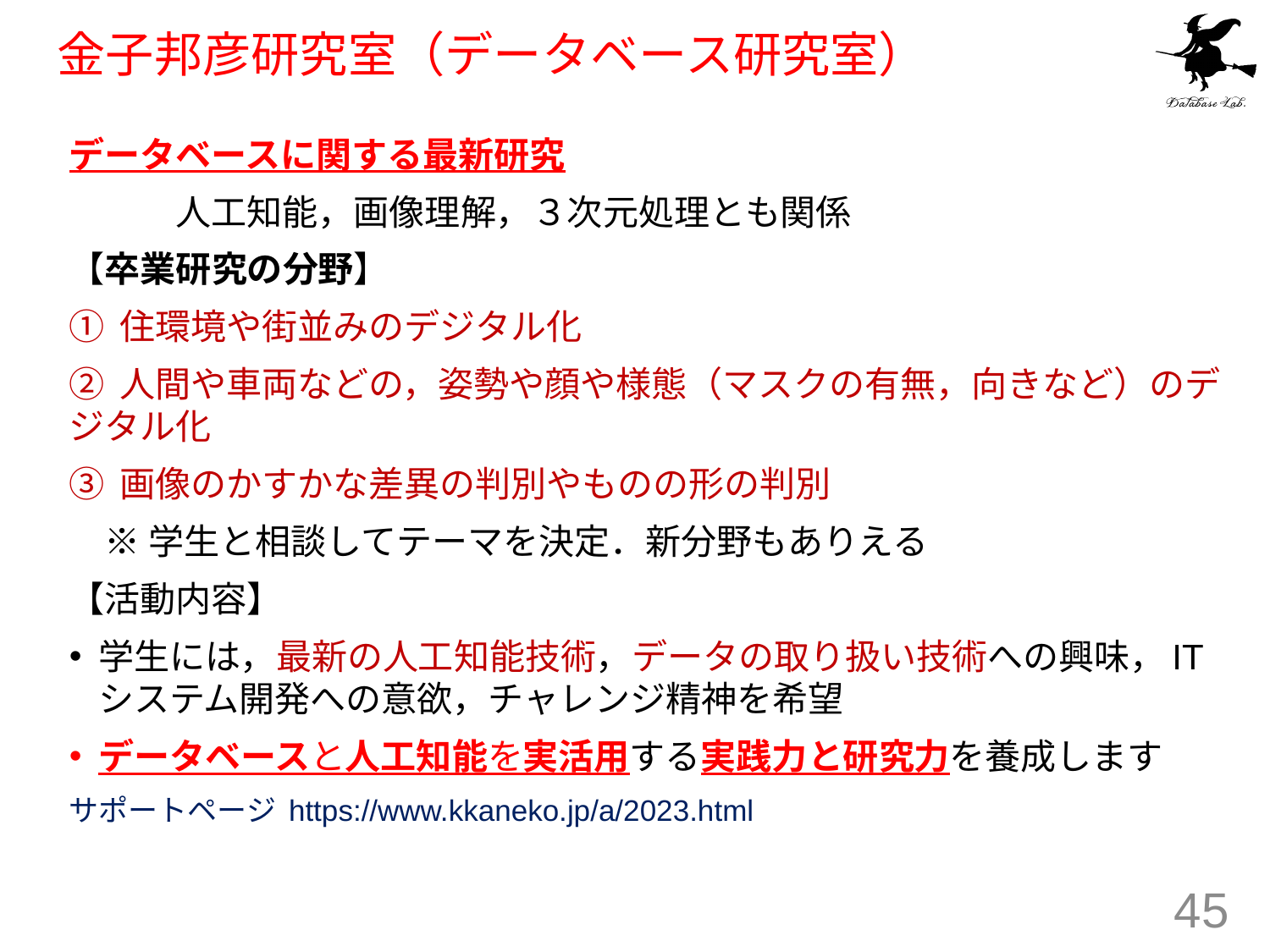

# 金子邦彦研究室（データベース研究室）
データベースに関する最新研究
	人工知能，画像理解，３次元処理とも関係
【卒業研究の分野】
① 住環境や街並みのデジタル化
② 人間や車両などの，姿勢や顔や様態（マスクの有無，向きなど）のデジタル化
③ 画像のかすかな差異の判別やものの形の判別
　※ 学生と相談してテーマを決定．新分野もありえる
【活動内容】
学生には，最新の人工知能技術，データの取り扱い技術への興味，ITシステム開発への意欲，チャレンジ精神を希望
データベースと人工知能を実活用する実践力と研究力を養成します
サポートページ https://www.kkaneko.jp/a/2023.html

45